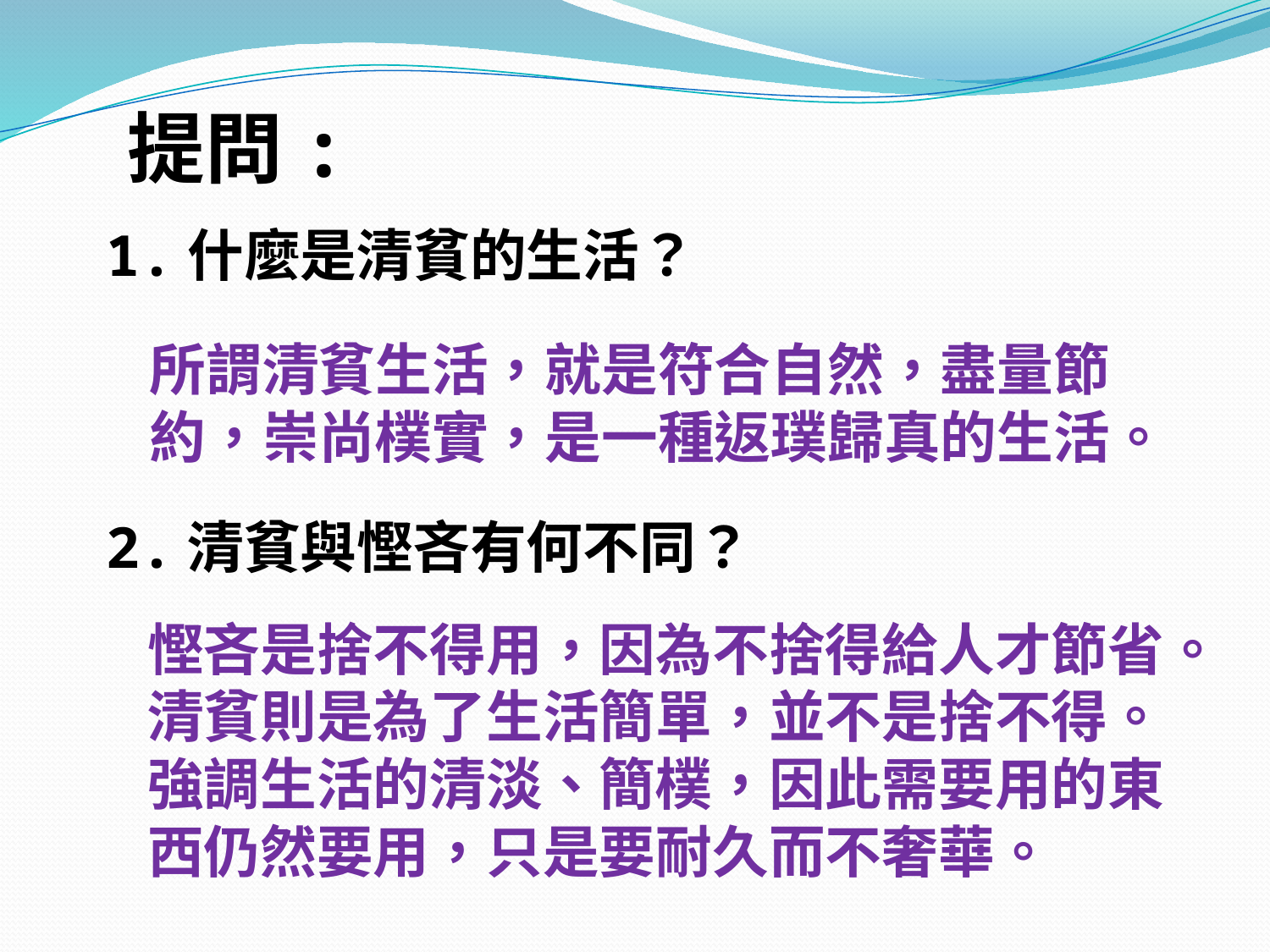

提問:
1.什麼是清貧的生活？
所謂清貧生活，就是符合自然，盡量節約，崇尚樸實，是一種返璞歸真的生活。
2.清貧與慳吝有何不同？
慳吝是捨不得用，因為不捨得給人才節省。
清貧則是為了生活簡單，並不是捨不得。強調生活的清淡、簡樸，因此需要用的東西仍然要用，只是要耐久而不奢華。